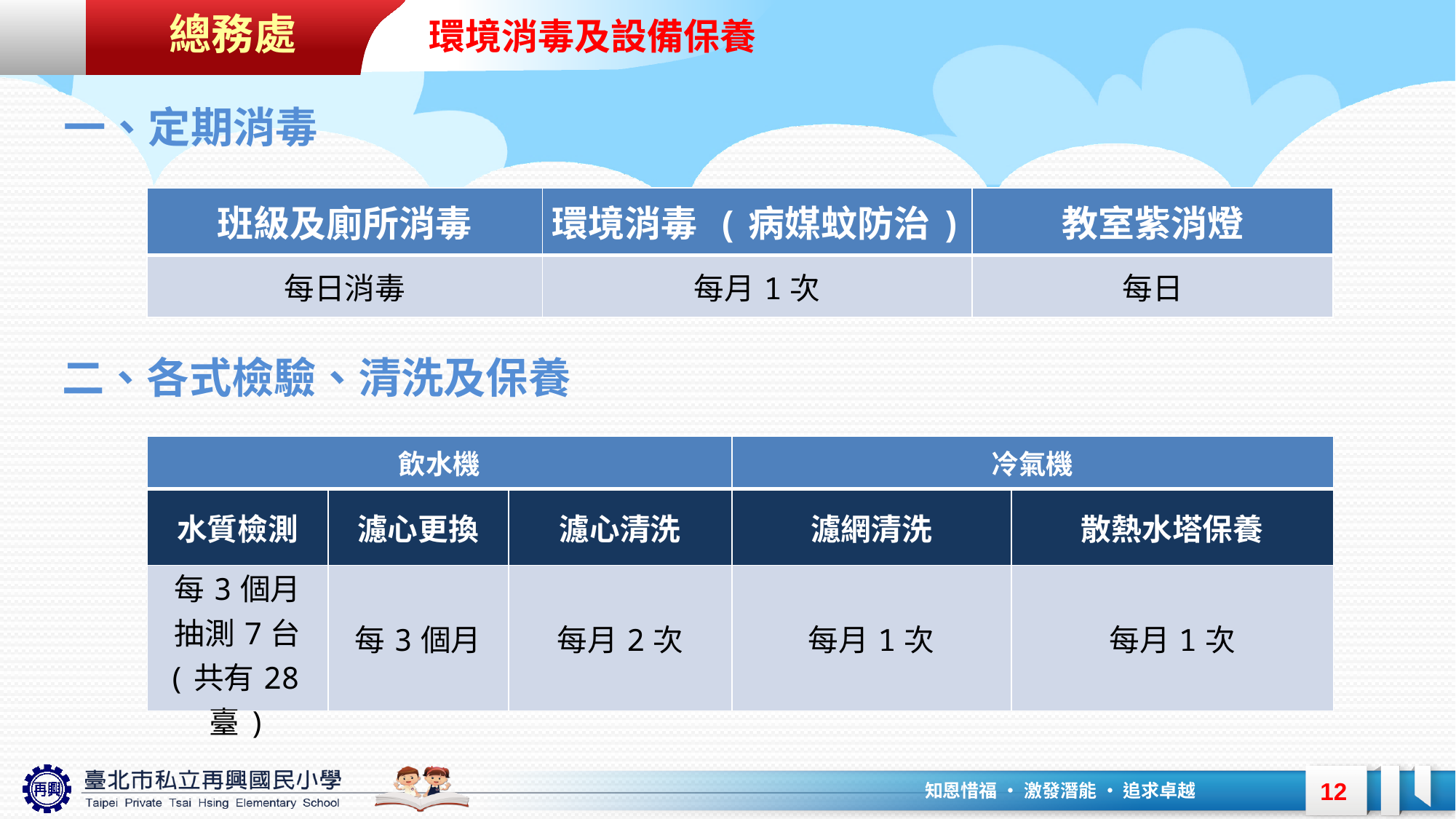

總務處
環境消毒及設備保養
一、定期消毒
| 班級及廁所消毒 | 環境消毒 (病媒蚊防治) | 教室紫消燈 |
| --- | --- | --- |
| 每日消毒 | 每月1次 | 每日 |
二、各式檢驗、清洗及保養
| 飲水機 |  |  | 冷氣機 |  |
| --- | --- | --- | --- | --- |
| 水質檢測 | 濾心更換 | 濾心清洗 | 濾網清洗 | 散熱水塔保養 |
| 每3個月 抽測7台 (共有28臺) | 每3個月 | 每月2次 | 每月1次 | 每月1次 |